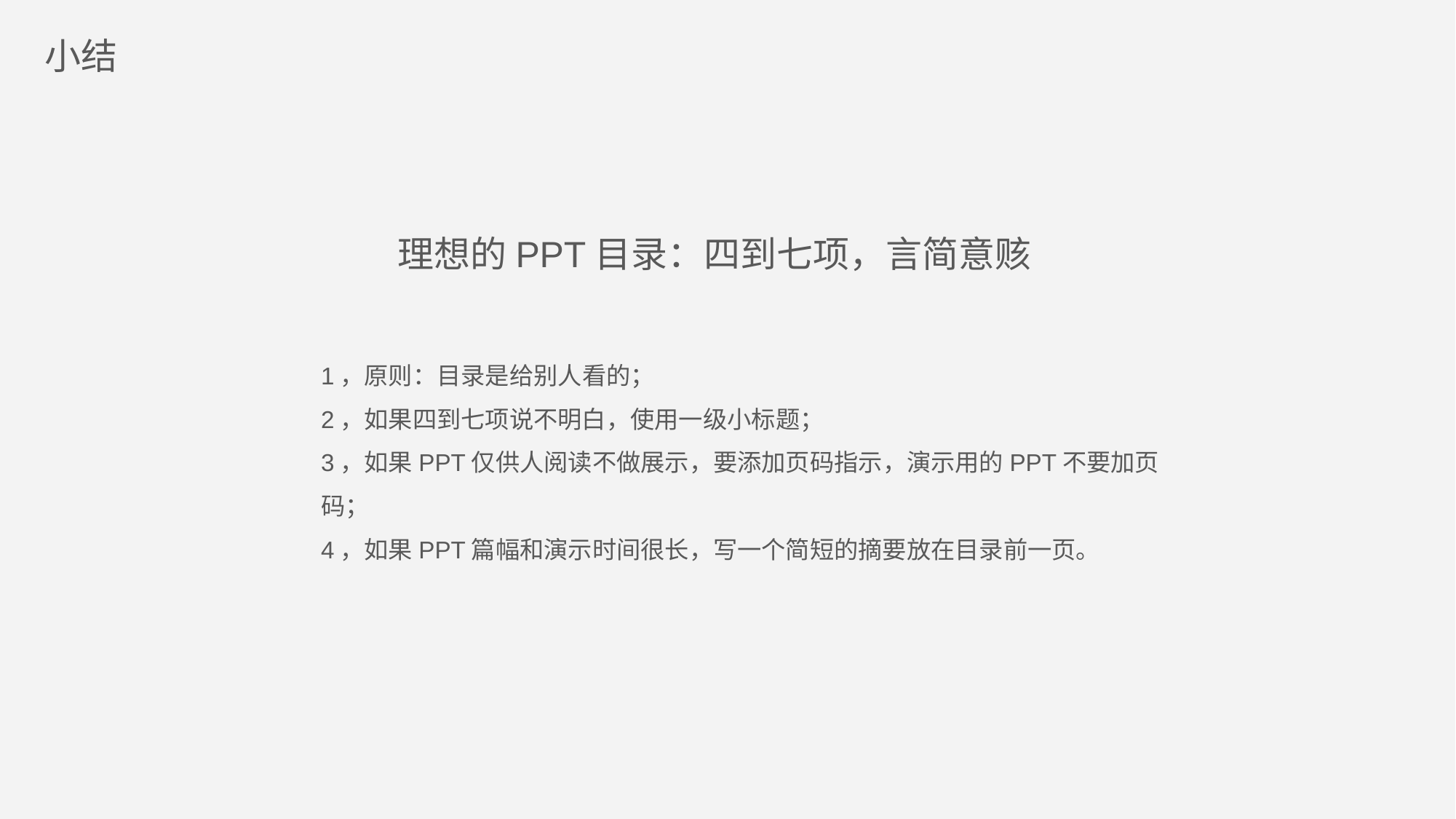

小结
理想的PPT目录：四到七项，言简意赅
1，原则：目录是给别人看的；
2，如果四到七项说不明白，使用一级小标题；
3，如果PPT仅供人阅读不做展示，要添加页码指示，演示用的PPT不要加页码；
4，如果PPT篇幅和演示时间很长，写一个简短的摘要放在目录前一页。